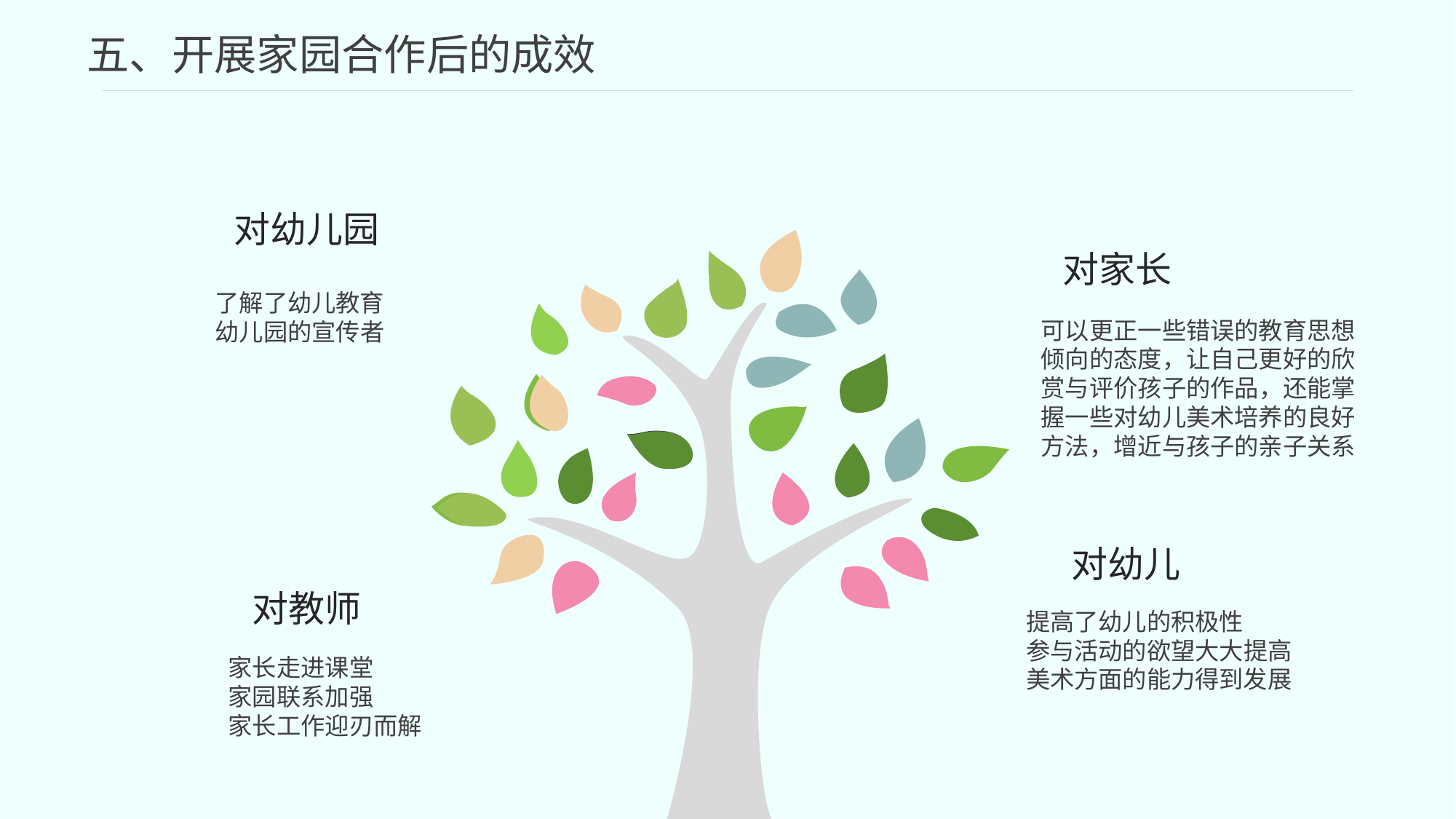

五、开展家园合作后的成效
对幼儿园

对家长

了解了幼儿教育
幼儿园的宣传者

可以更正一些错误的教育思想倾向的态度，让自己更好的欣赏与评价孩子的作品，还能掌握一些对幼儿美术培养的良好方法，增近与孩子的亲子关系

对幼儿

对教师
提高了幼儿的积极性
参与活动的欲望大大提高
美术方面的能力得到发展
家长走进课堂
家园联系加强
家长工作迎刃而解